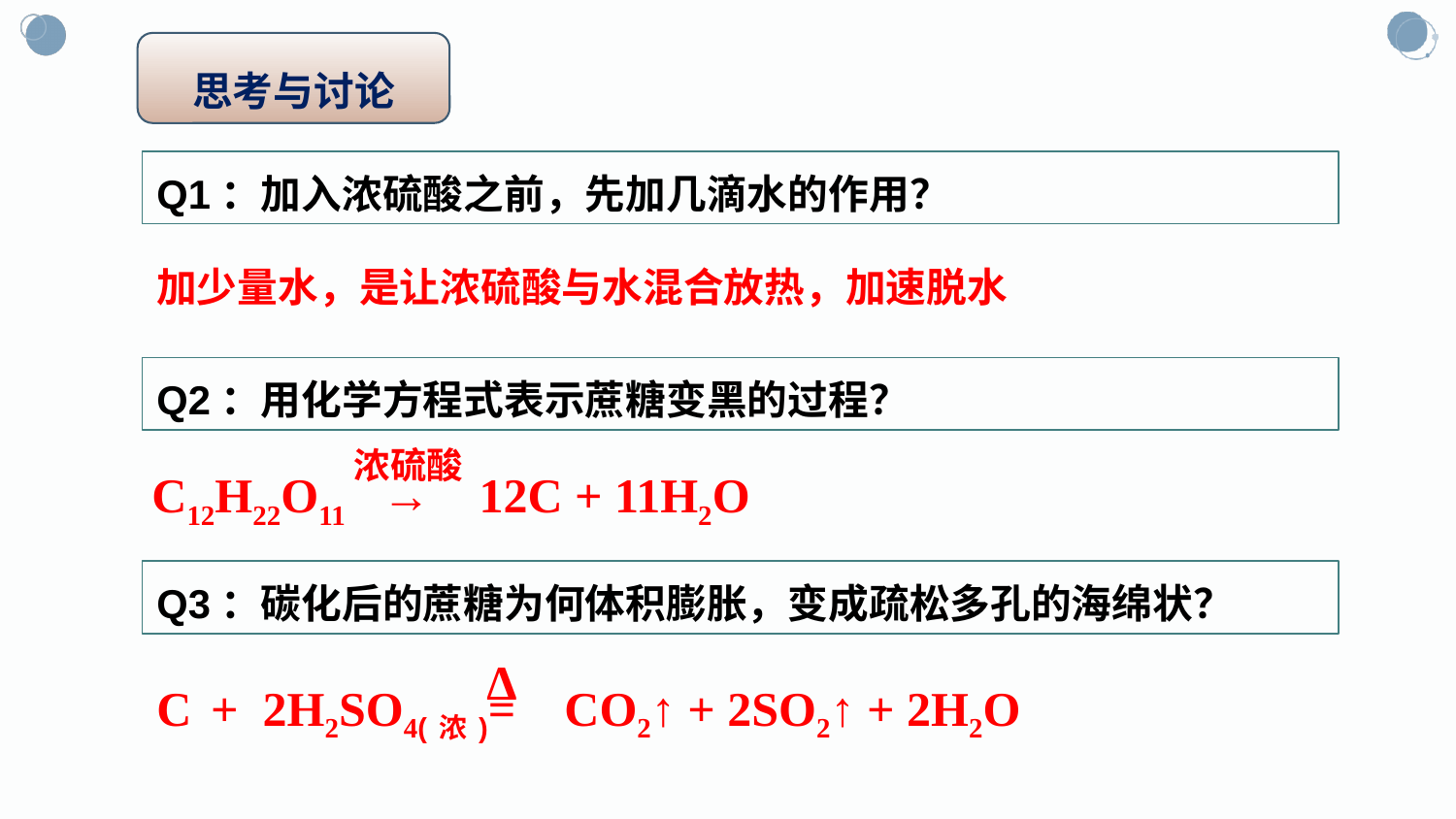

思考与讨论
Q1：加入浓硫酸之前，先加几滴水的作用？
加少量水，是让浓硫酸与水混合放热，加速脱水
Q2：用化学方程式表示蔗糖变黑的过程？
浓硫酸
C12H22O11   →    12C + 11H2O
Q3：碳化后的蔗糖为何体积膨胀，变成疏松多孔的海绵状？
∆
C  +  2H2SO4(浓)=    CO2↑ + 2SO2↑ + 2H2O